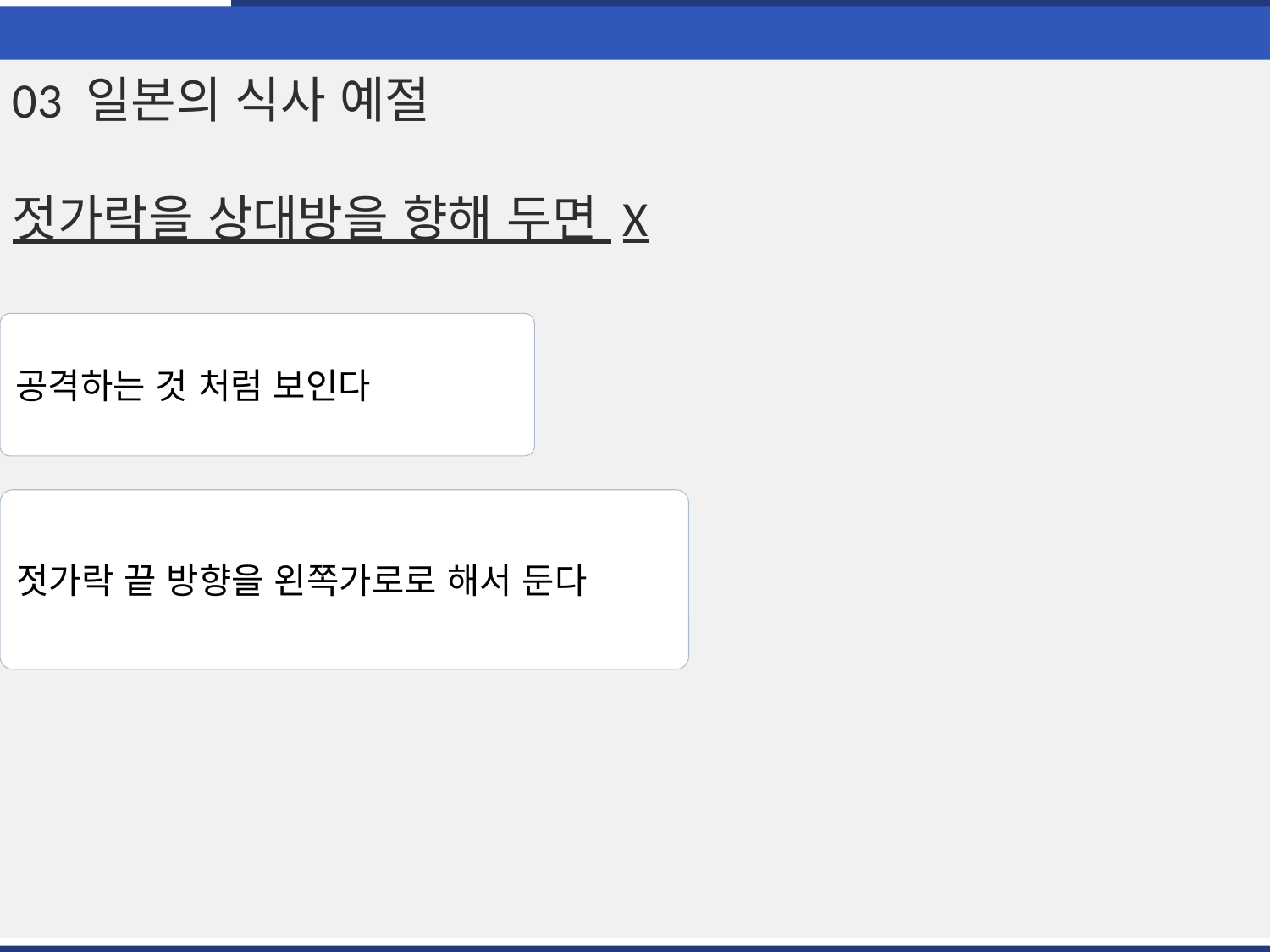

03 일본의 식사 예절

젓가락을 상대방을 향해 두면 X
공격하는 것 처럼 보인다
젓가락 끝 방향을 왼쪽가로로 해서 둔다